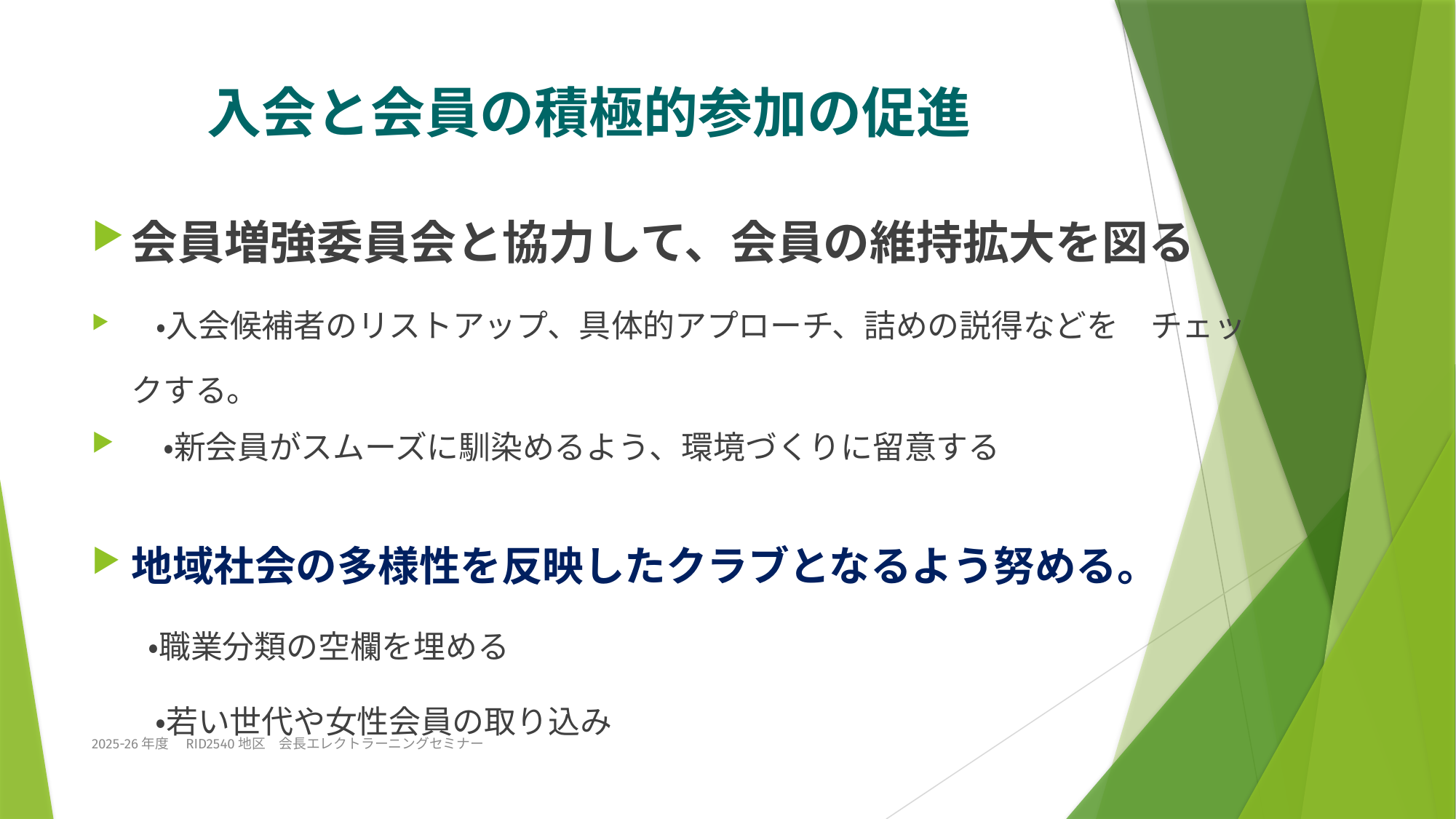

# 入会と会員の積極的参加の促進
会員増強委員会と協力して、会員の維持拡大を図る
　・入会候補者のリストアップ、具体的アプローチ、詰めの説得などを　チェックする。
　・新会員がスムーズに馴染めるよう、環境づくりに留意する

地域社会の多様性を反映したクラブとなるよう努める。
　　・職業分類の空欄を埋める
　　・若い世代や女性会員の取り込み

2025-26年度　RID2540地区　会長エレクトラーニングセミナー